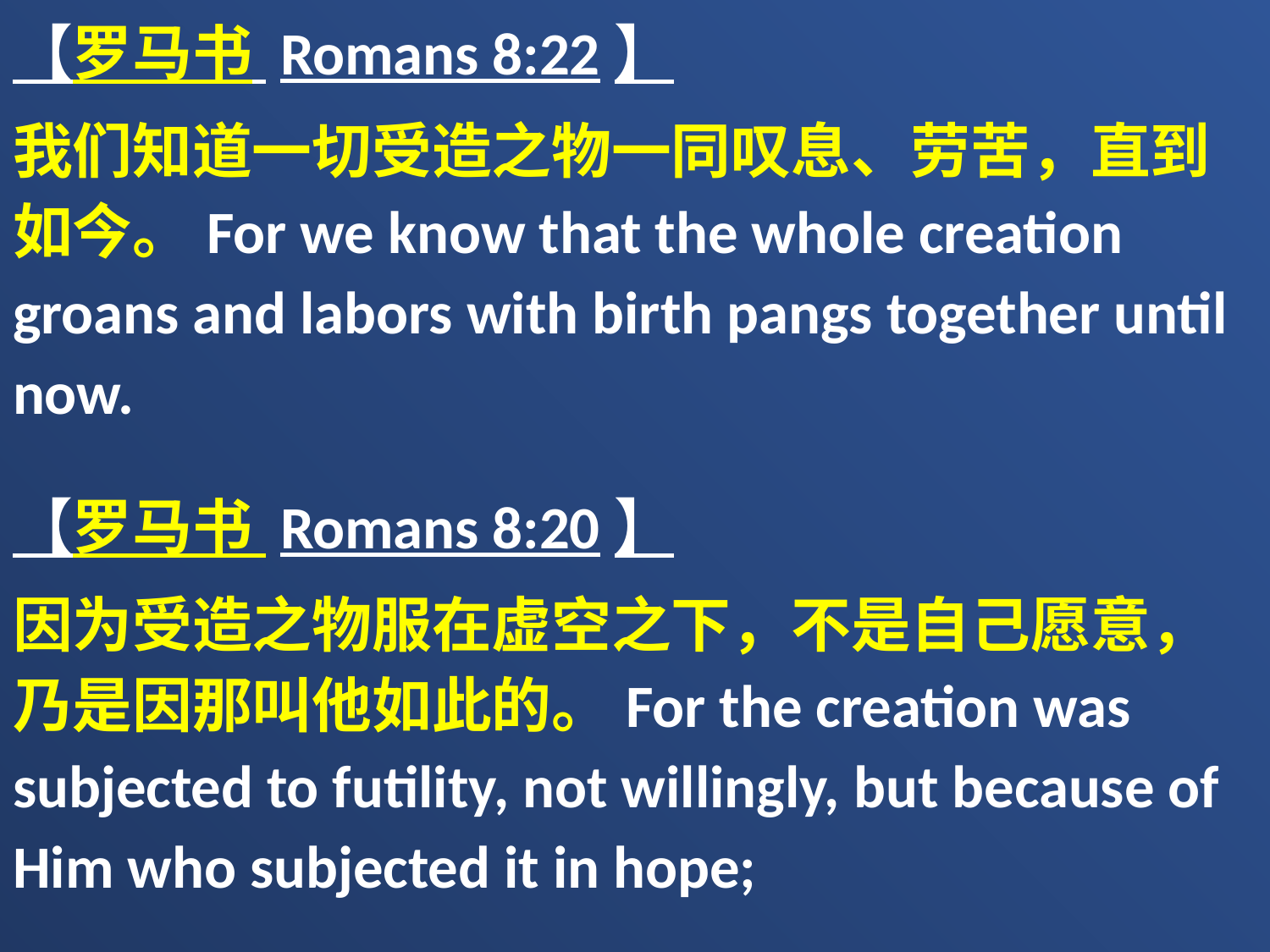

【罗马书 Romans 8:22】
我们知道一切受造之物一同叹息、劳苦，直到如今。For we know that the whole creation groans and labors with birth pangs together until now.

【罗马书 Romans 8:20】
因为受造之物服在虚空之下，不是自己愿意，乃是因那叫他如此的。For the creation was subjected to futility, not willingly, but because of Him who subjected it in hope;